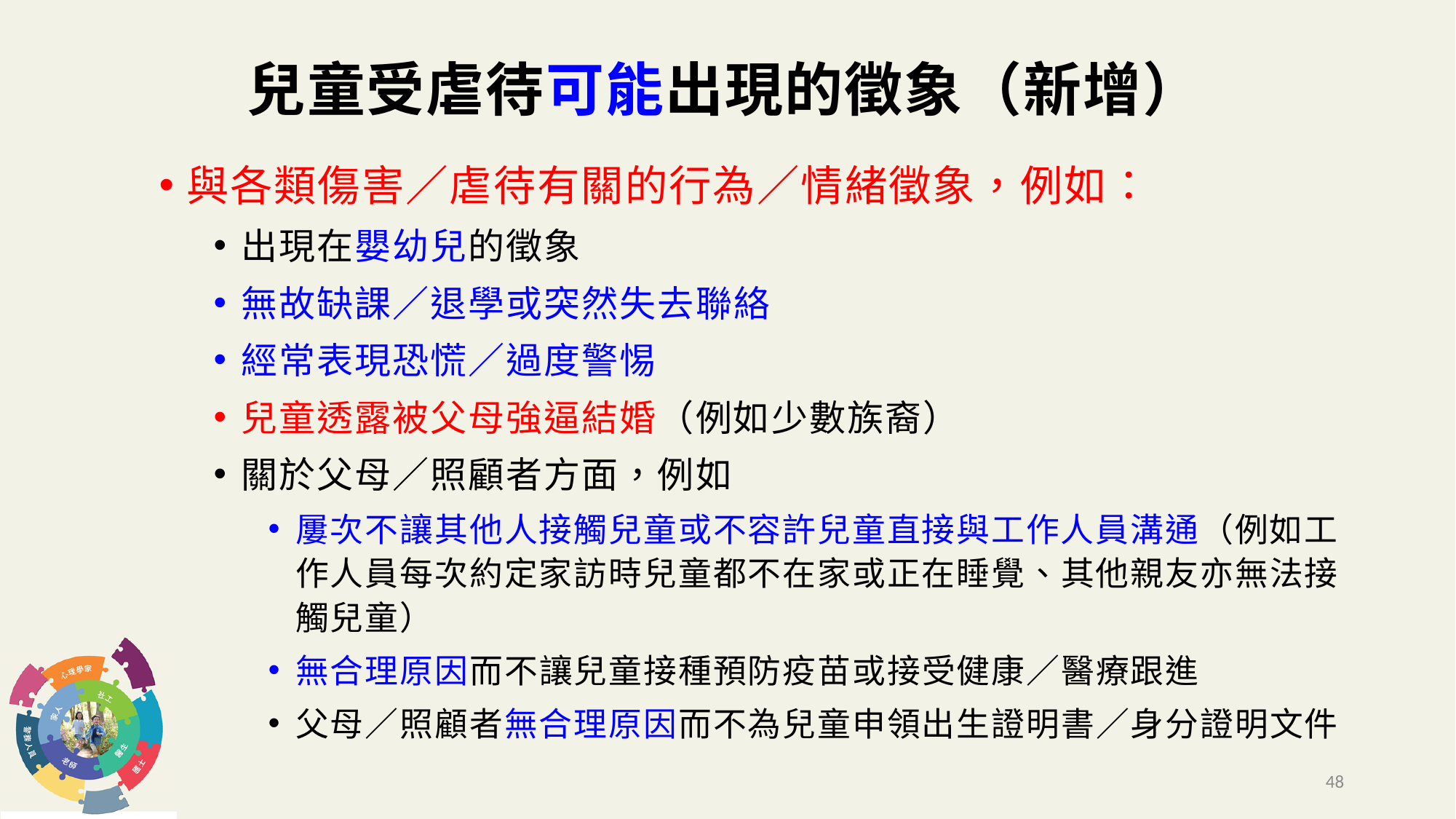

# 兒童受虐待可能出現的徵象（新增）
與各類傷害／虐待有關的行為／情緒徵象，例如：
出現在嬰幼兒的徵象
無故缺課／退學或突然失去聯絡
經常表現恐慌／過度警惕
兒童透露被父母強逼結婚（例如少數族裔）
關於父母／照顧者方面，例如
屢次不讓其他人接觸兒童或不容許兒童直接與工作人員溝通（例如工作人員每次約定家訪時兒童都不在家或正在睡覺、其他親友亦無法接觸兒童）
無合理原因而不讓兒童接種預防疫苗或接受健康／醫療跟進
父母／照顧者無合理原因而不為兒童申領出生證明書／身分證明文件

48